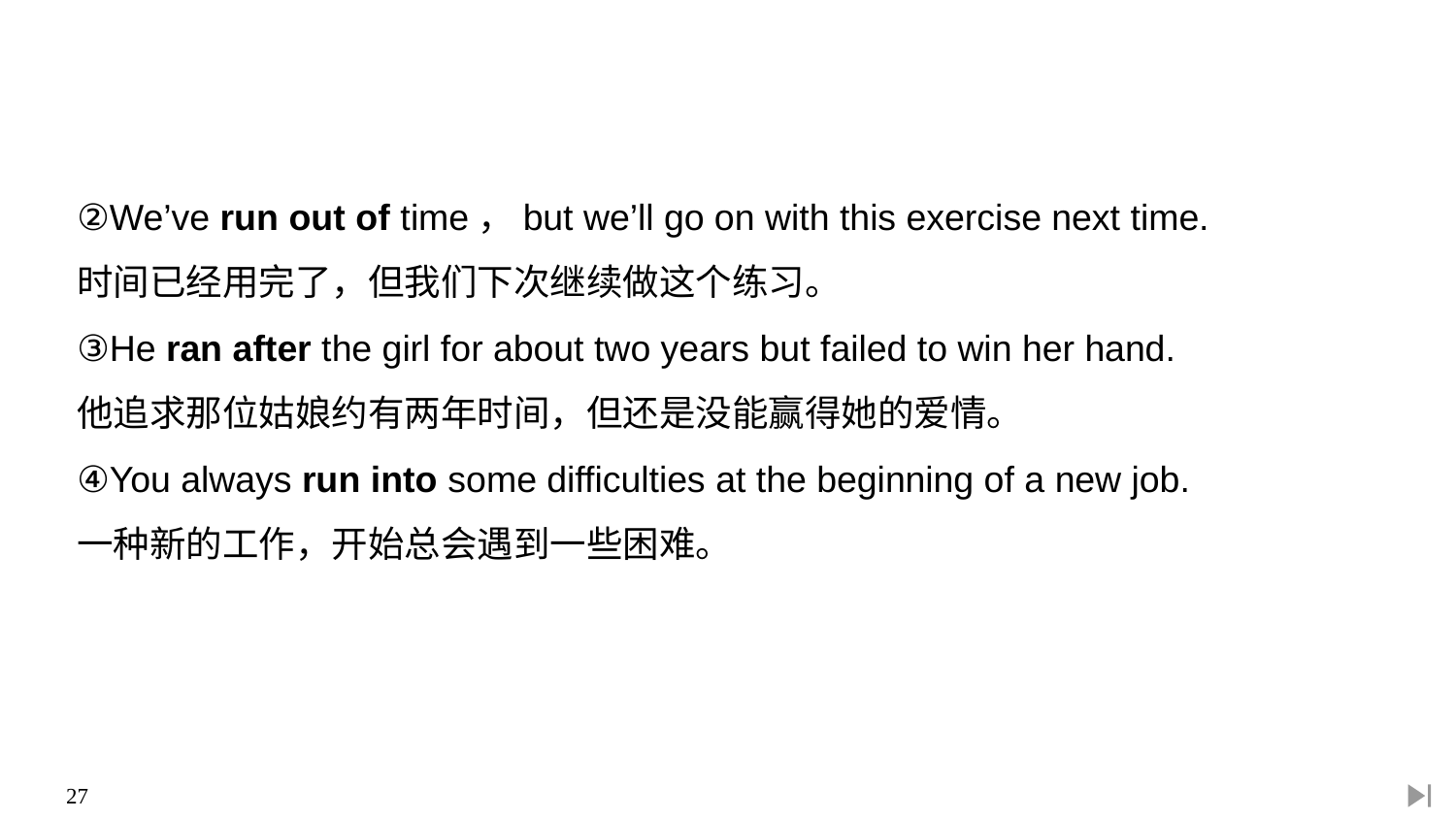

②We’ve run out of time，but we’ll go on with this exercise next time.
时间已经用完了，但我们下次继续做这个练习。
③He ran after the girl for about two years but failed to win her hand.
他追求那位姑娘约有两年时间，但还是没能赢得她的爱情。
④You always run into some difficulties at the beginning of a new job.
一种新的工作，开始总会遇到一些困难。